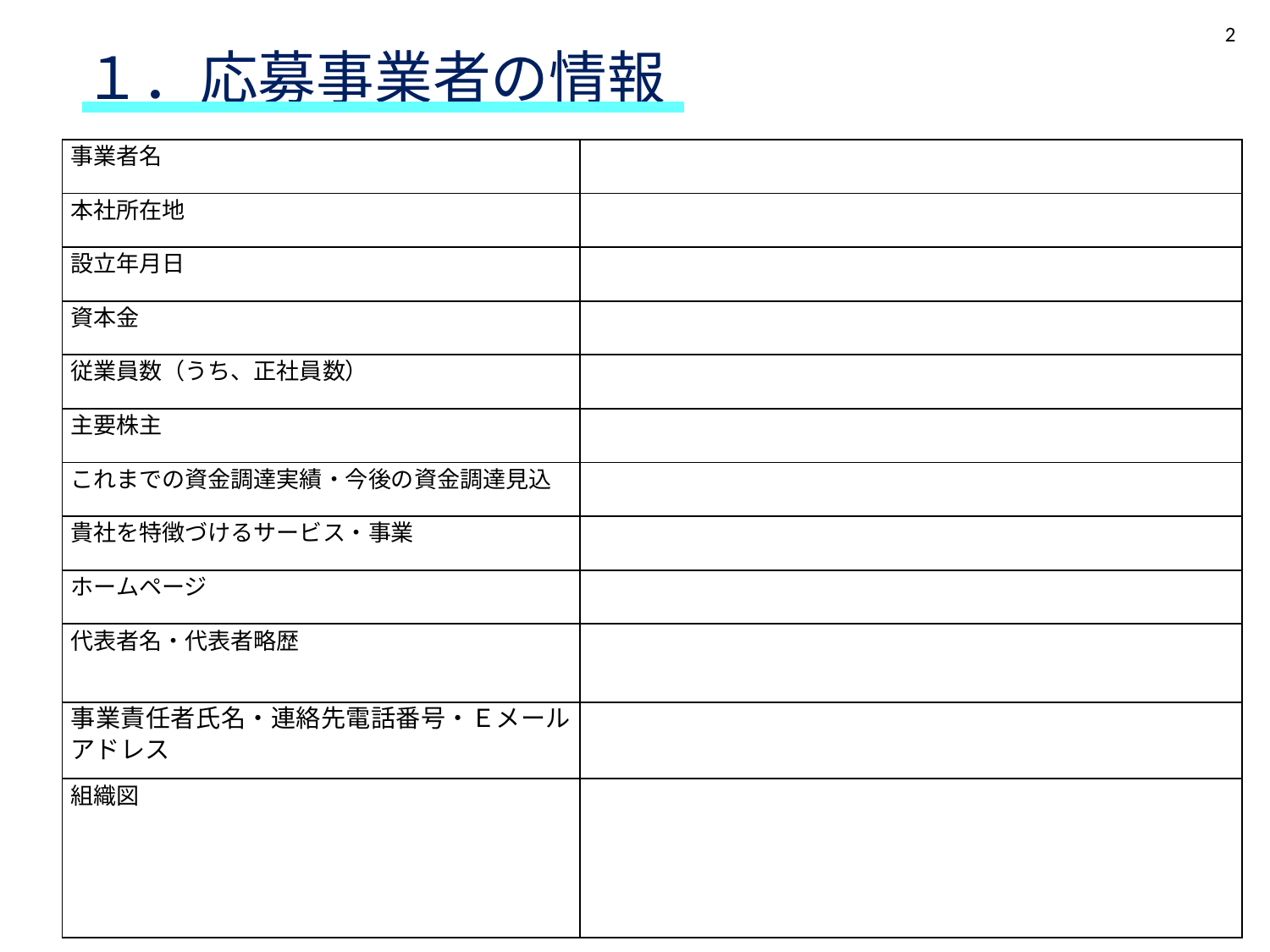

| 事業者名 |  |
| --- | --- |
| 本社所在地 |  |
| 設立年月日 |  |
| 資本金 |  |
| 従業員数（うち、正社員数） |  |
| 主要株主 |  |
| これまでの資金調達実績・今後の資金調達見込 |  |
| 貴社を特徴づけるサービス・事業 |  |
| ホームページ |  |
| 代表者名・代表者略歴 |  |
| 事業責任者氏名・連絡先電話番号・Ｅメールアドレス |  |
| 組織図 |  |